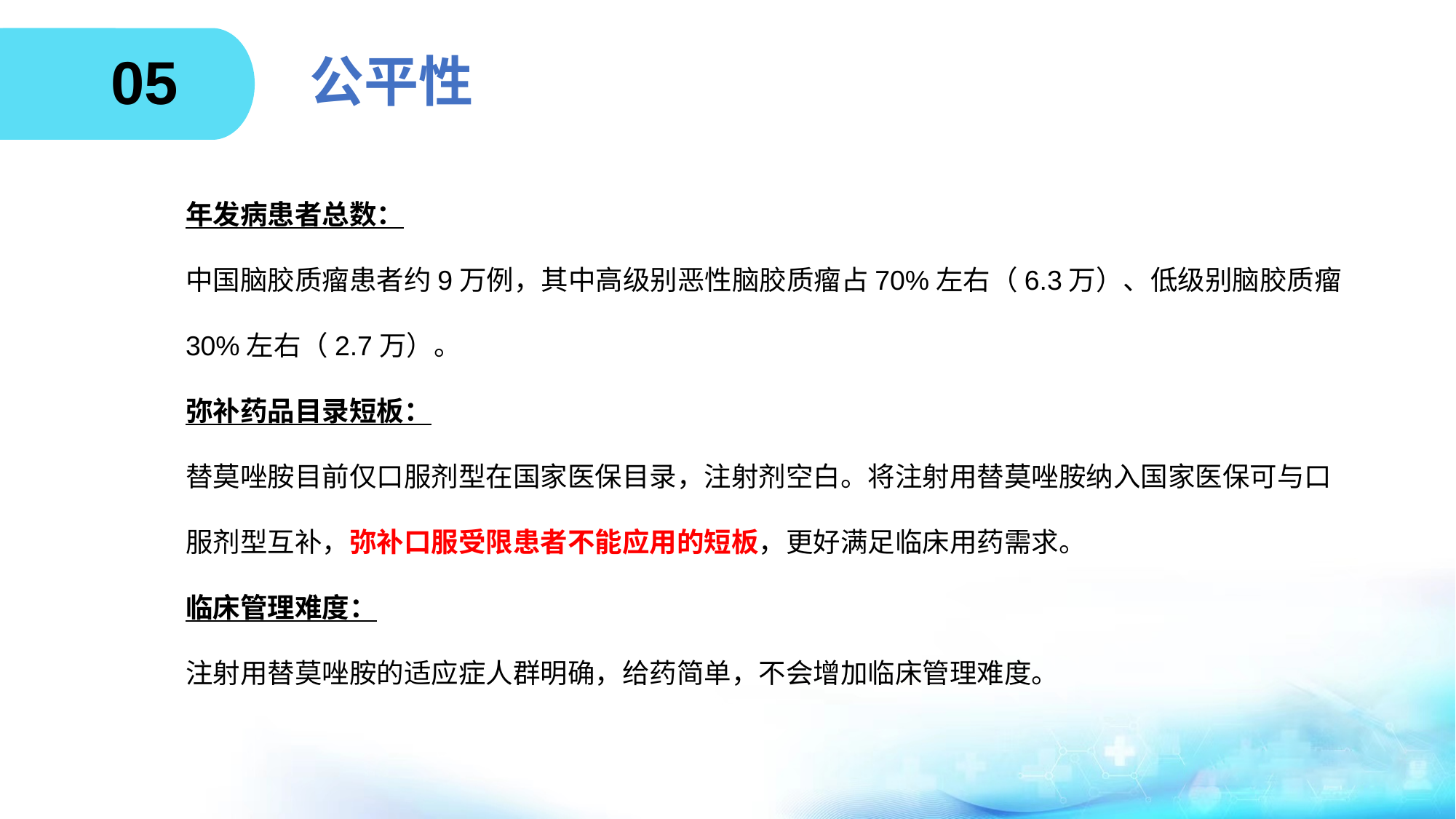

05
# 公平性
年发病患者总数：
中国脑胶质瘤患者约9万例，其中高级别恶性脑胶质瘤占70%左右（6.3万）、低级别脑胶质瘤30%左右（2.7万）。
弥补药品目录短板：
替莫唑胺目前仅口服剂型在国家医保目录，注射剂空白。将注射用替莫唑胺纳入国家医保可与口服剂型互补，弥补口服受限患者不能应用的短板，更好满足临床用药需求。
临床管理难度：
注射用替莫唑胺的适应症人群明确，给药简单，不会增加临床管理难度。